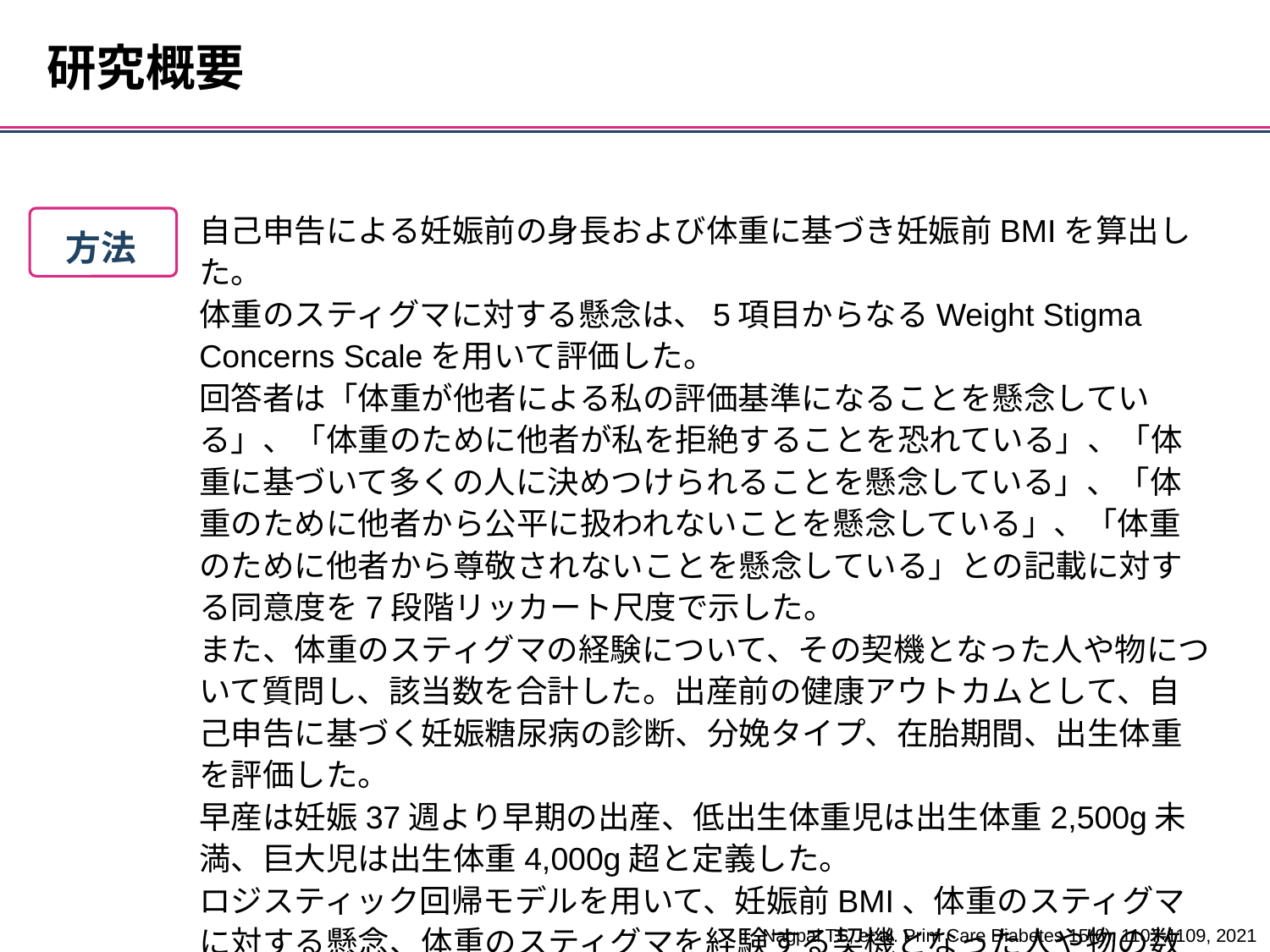

研究概要
自己申告による妊娠前の身長および体重に基づき妊娠前BMIを算出した。
体重のスティグマに対する懸念は、5項目からなるWeight Stigma Concerns Scaleを用いて評価した。
回答者は「体重が他者による私の評価基準になることを懸念している」、「体重のために他者が私を拒絶することを恐れている」、「体重に基づいて多くの人に決めつけられることを懸念している」、「体重のために他者から公平に扱われないことを懸念している」、「体重のために他者から尊敬されないことを懸念している」との記載に対する同意度を7段階リッカート尺度で示した。
また、体重のスティグマの経験について、その契機となった人や物について質問し、該当数を合計した。出産前の健康アウトカムとして、自己申告に基づく妊娠糖尿病の診断、分娩タイプ、在胎期間、出生体重を評価した。
早産は妊娠37週より早期の出産、低出生体重児は出生体重2,500g未満、巨大児は出生体重4,000g超と定義した。
ロジスティック回帰モデルを用いて、妊娠前BMI、体重のスティグマに対する懸念、体重のスティグマを経験する契機となった人や物の数と出産前の健康アウトカムとの関連について検討した。

方法
Nagpal TS, et al. Prim Care Diabetes 15(6): 1107-1109, 2021